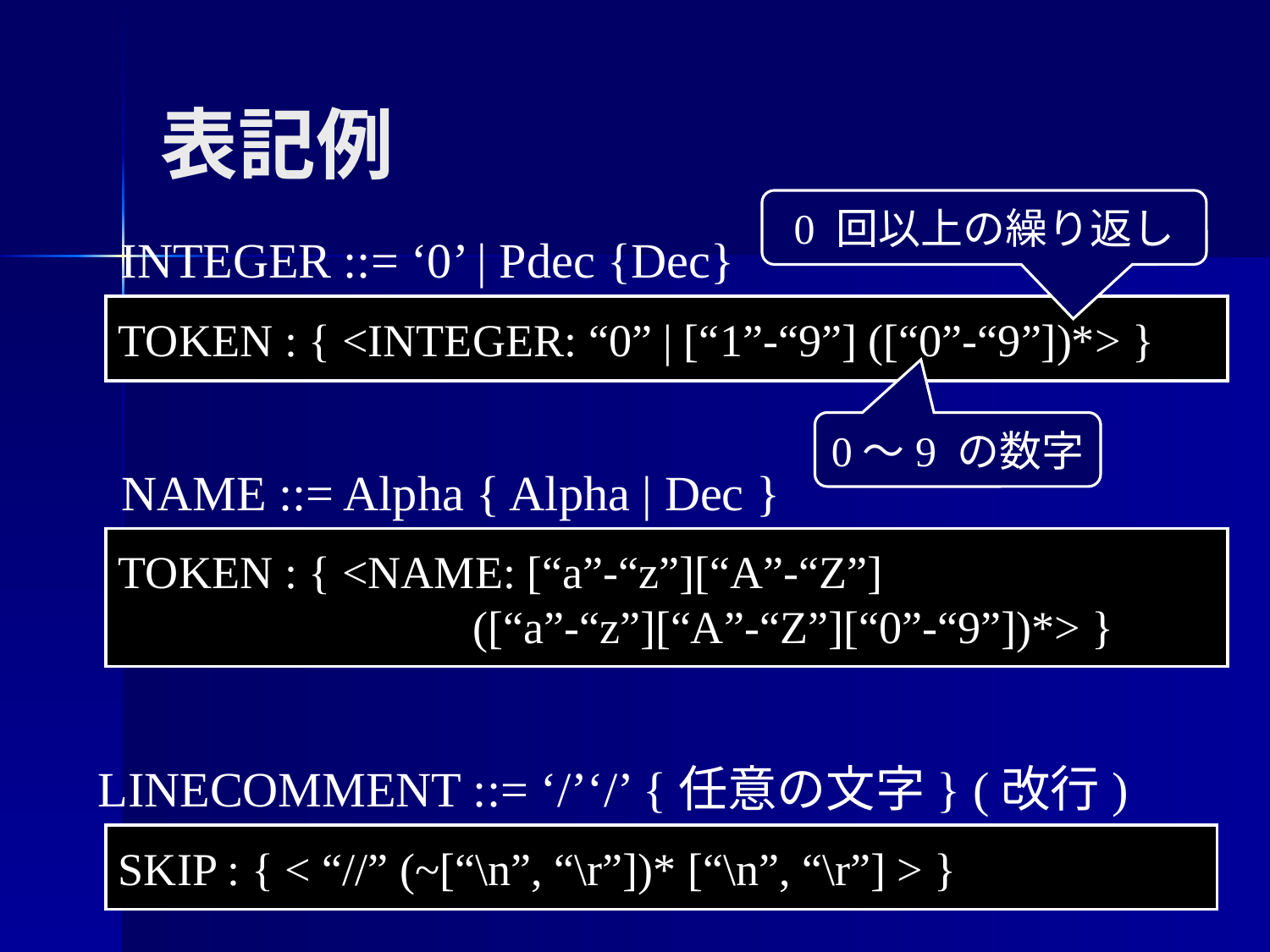

表記例
0 回以上の繰り返し
INTEGER ::= ‘0’ | Pdec {Dec}
TOKEN : { <INTEGER: “0” | [“1”-“9”] ([“0”-“9”])*> }
0～9 の数字
NAME ::= Alpha { Alpha | Dec }
TOKEN : { <NAME: [“a”-“z”][“A”-“Z”]
                               ([“a”-“z”][“A”-“Z”][“0”-“9”])*> }
LINECOMMENT ::= ‘/’‘/’ {任意の文字} (改行)
SKIP : { < “//” (~[“\n”, “\r”])* [“\n”, “\r”] > }